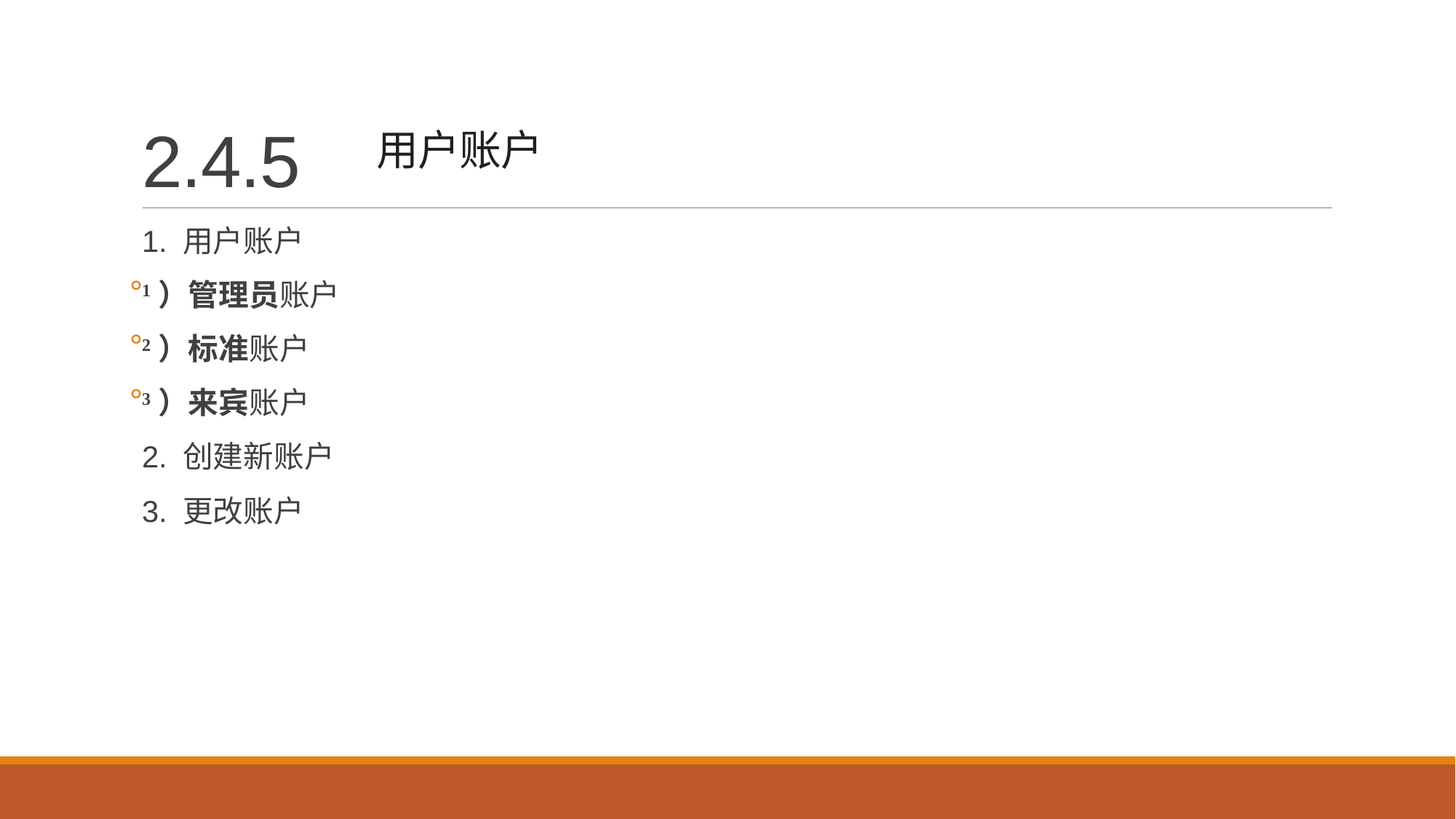

# 2.4.5   用户账户
1. 用户账户
1）管理员账户
2）标准账户
3）来宾账户
2. 创建新账户
3. 更改账户